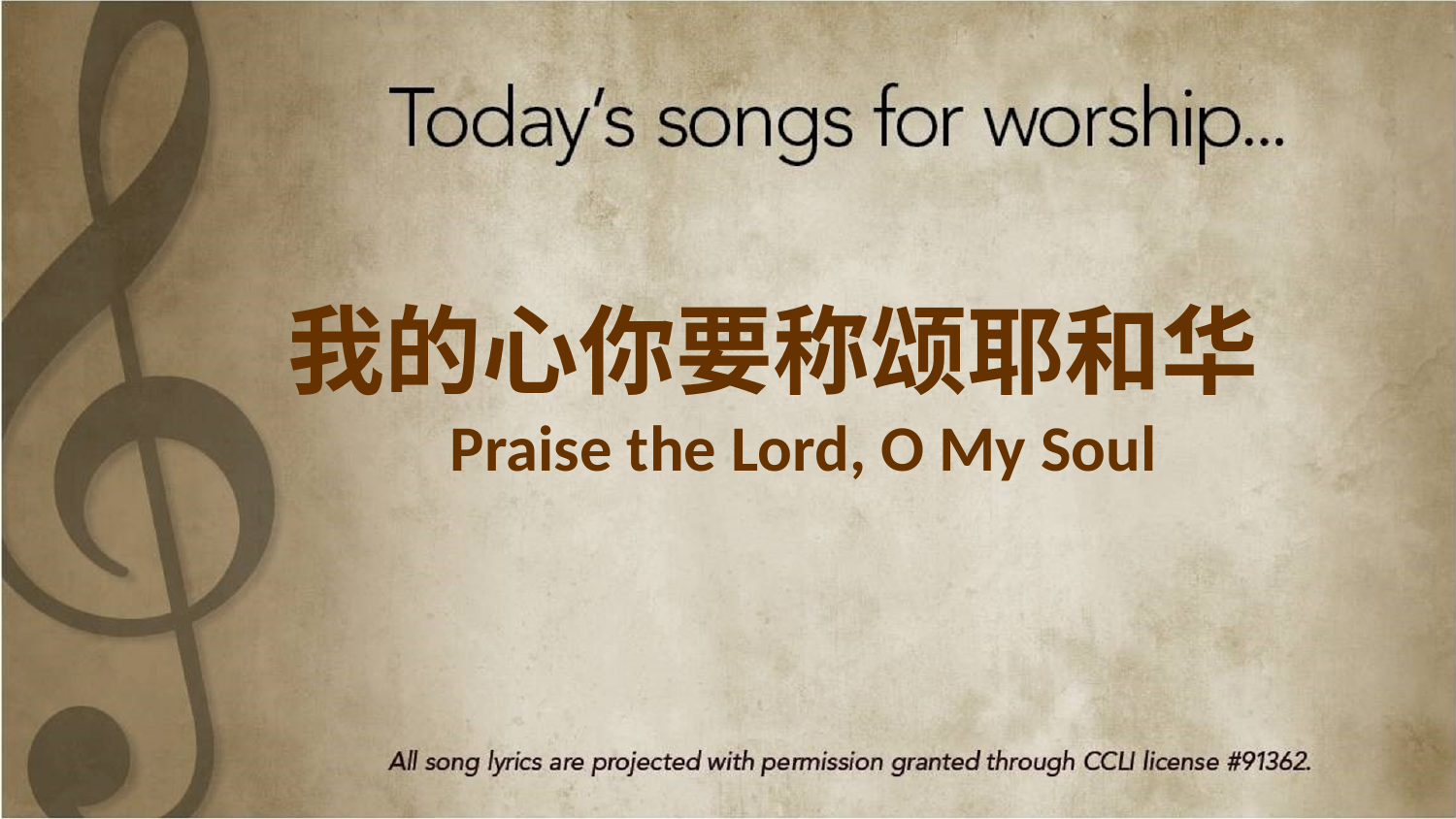

我的心你要称颂耶和华
Praise the Lord, O My Soul